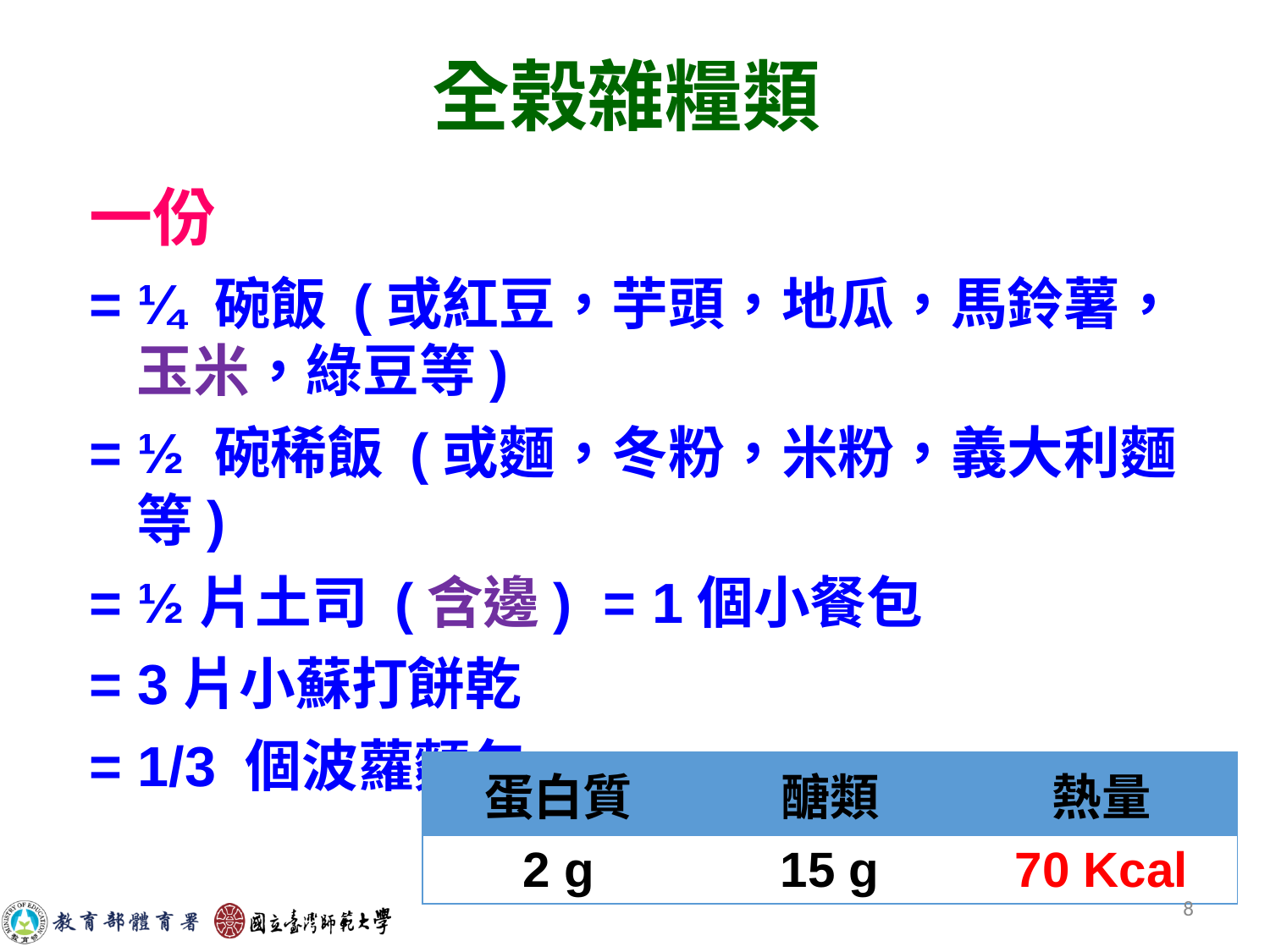

# 全榖雜糧類
一份
= ¼ 碗飯 (或紅豆，芋頭，地瓜，馬鈴薯，玉米，綠豆等)
= ½ 碗稀飯 (或麵，冬粉，米粉，義大利麵等)
= ½片土司 (含邊)  = 1個小餐包
= 3片小蘇打餅乾
= 1/3 個波蘿麵包

| 蛋白質 | 醣類 | 熱量 |
| --- | --- | --- |
| 2 g | 15 g | 70 Kcal |
8